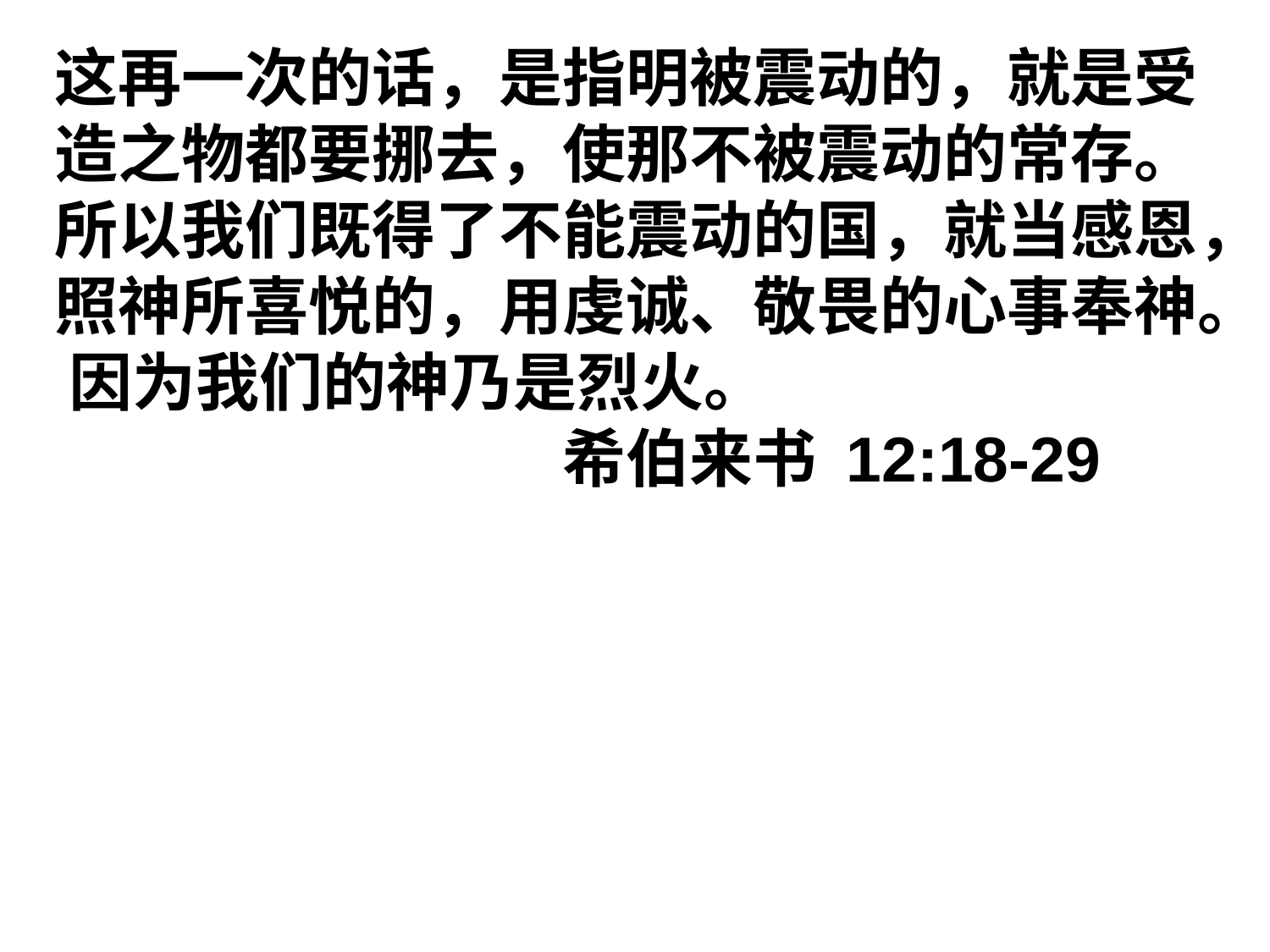

这再一次的话，是指明被震动的，就是受造之物都要挪去，使那不被震动的常存。 所以我们既得了不能震动的国，就当感恩，照神所喜悦的，用虔诚、敬畏的心事奉神。 因为我们的神乃是烈火。								希伯来书 12:18-29